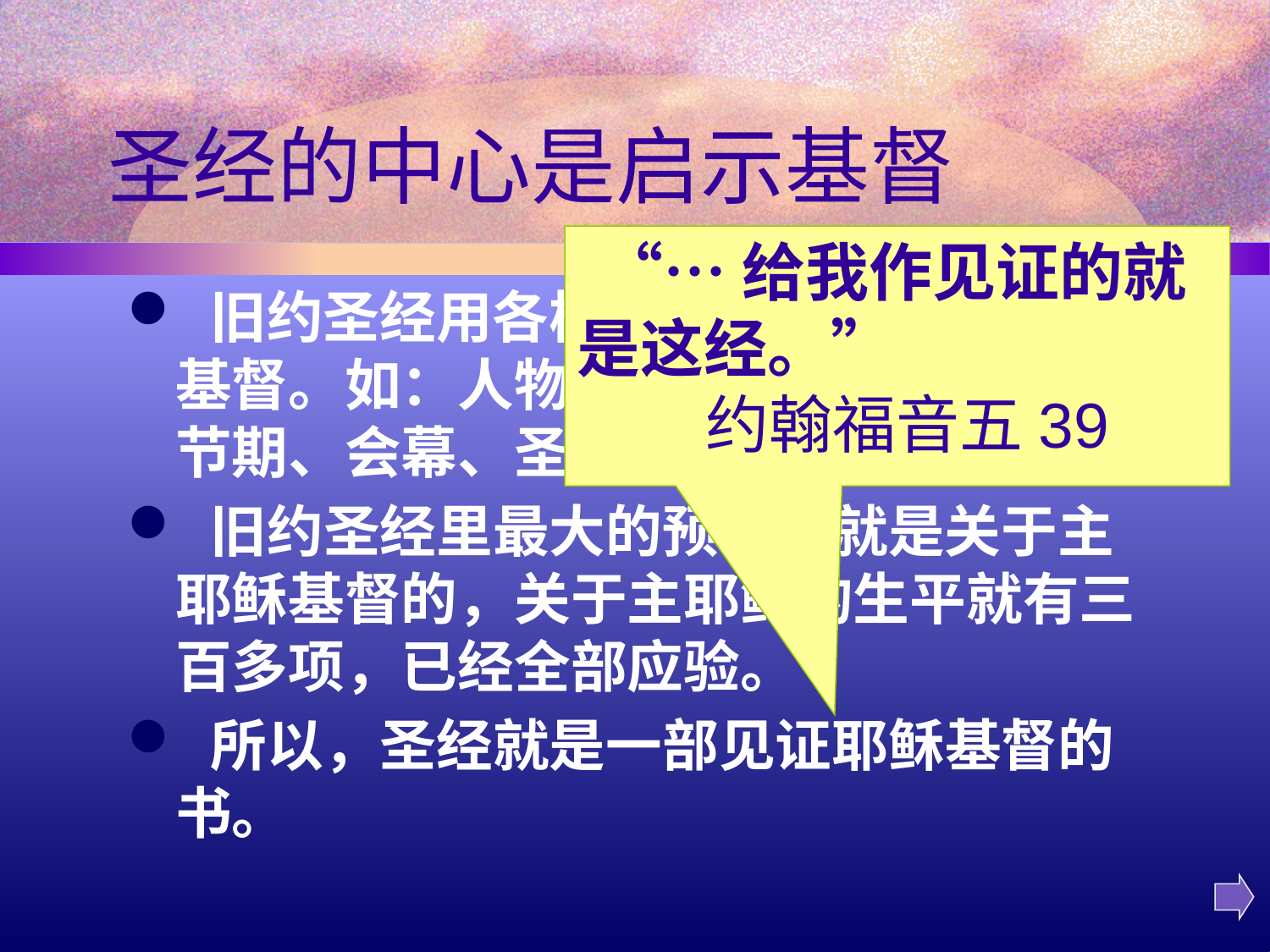

# 圣经的中心是启示基督
  “…给我作见证的就是这经。”
        约翰福音五39
 旧约圣经用各样的方式和角度来豫表基督。如：人物、事物、地方、祭物、节期、会幕、圣殿……
 旧约圣经里最大的预言，就是关于主耶稣基督的，关于主耶稣的生平就有三百多项，已经全部应验。
 所以，圣经就是一部见证耶稣基督的书。